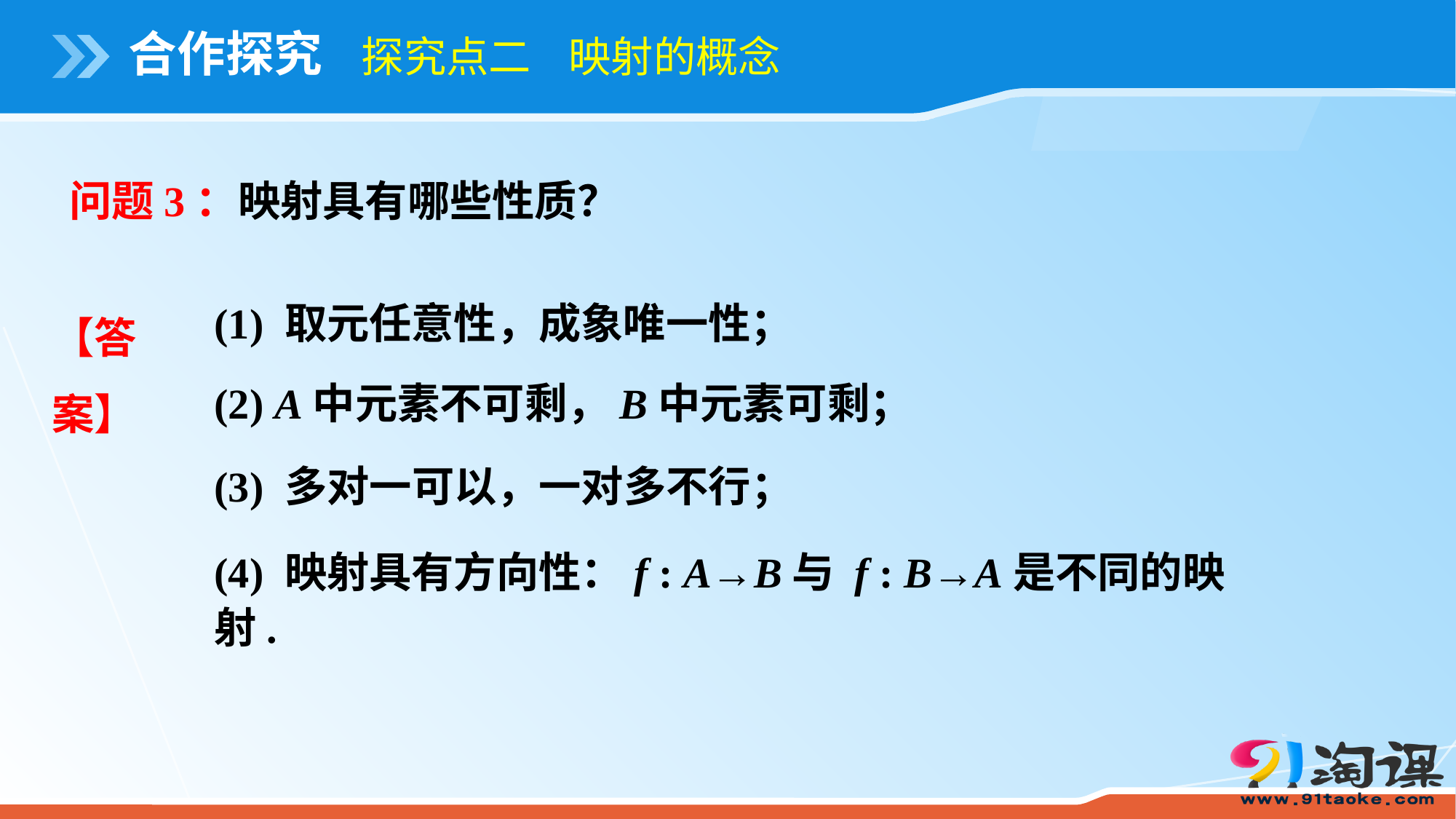

# 合作探究
探究点二    映射的概念
问题3：映射具有哪些性质？
【答案】
(1) 取元任意性，成象唯一性；
(2) A中元素不可剩，B中元素可剩；
(3) 多对一可以，一对多不行；
(4) 映射具有方向性：f : A→B与 f : B→A是不同的映射.